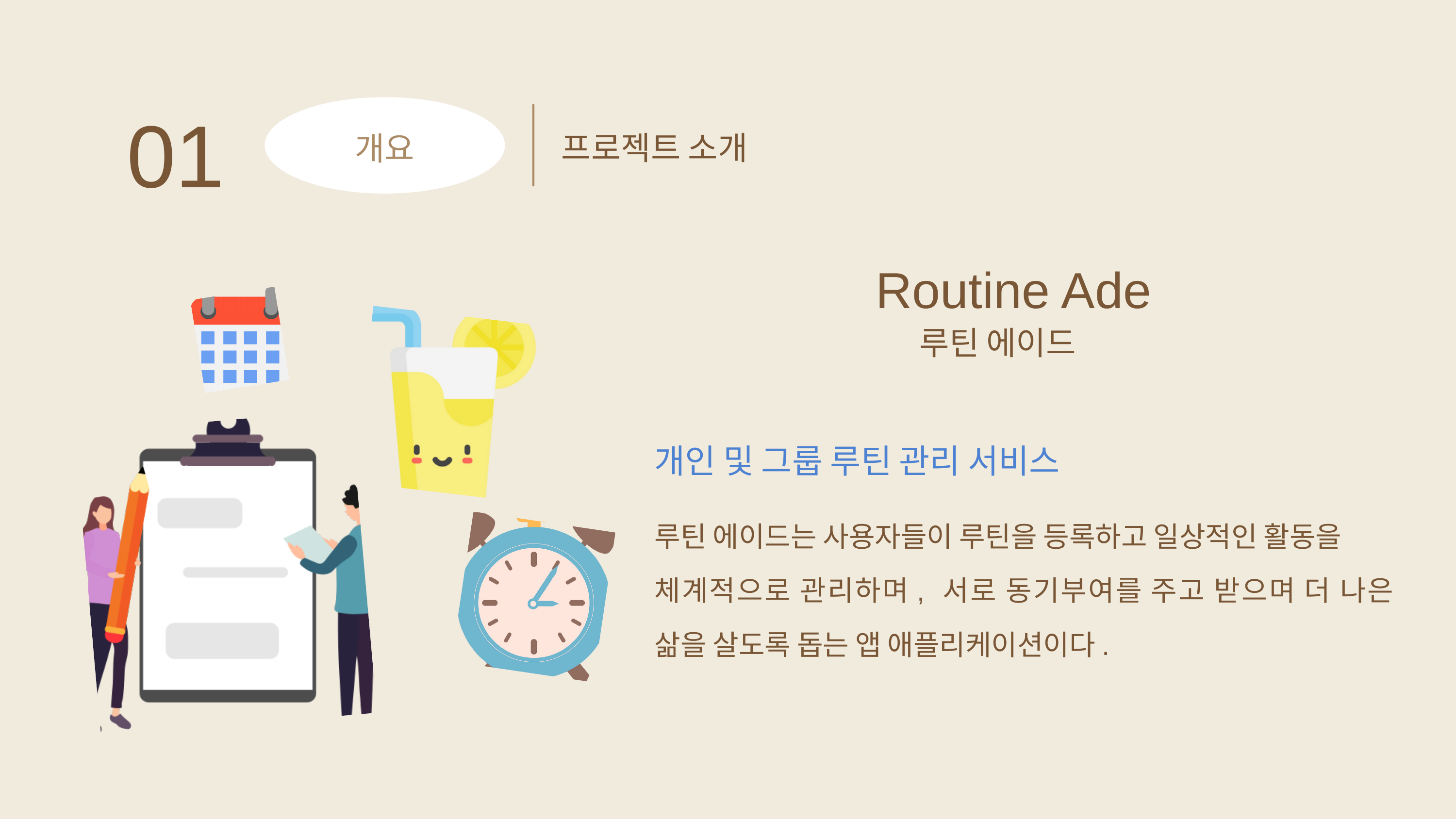

01

프로젝트 소개
개요
Routine Ade
루틴 에이드

개인 및 그룹 루틴 관리 서비스

루틴 에이드는 사용자들이 루틴을 등록하고 일상적인 활동을
체계적으로 관리하며, 서로 동기부여를 주고 받으며 더 나은 삶을 살도록 돕는 앱 애플리케이션이다.